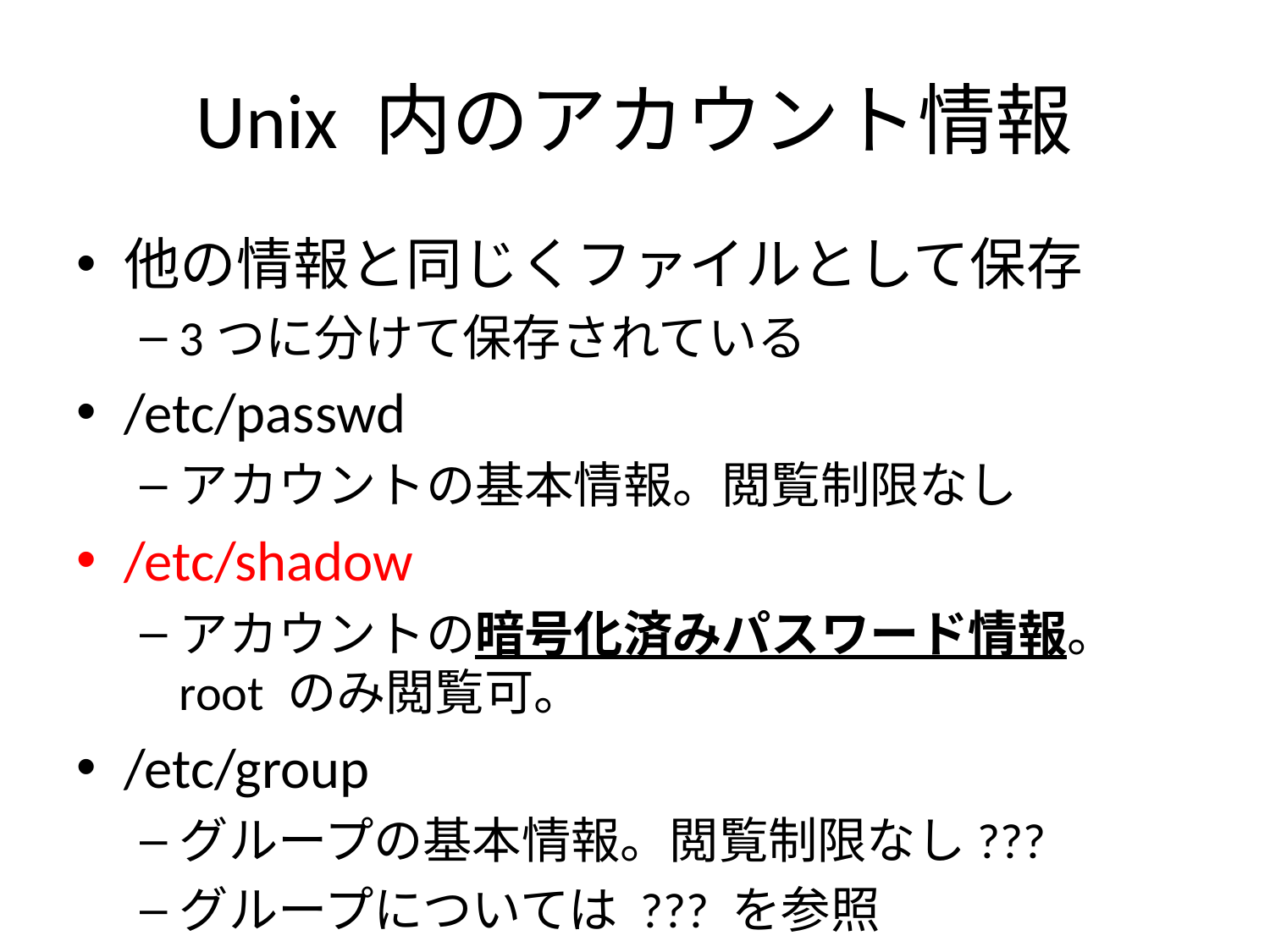

# Unix 内のアカウント情報
他の情報と同じくファイルとして保存
3つに分けて保存されている
/etc/passwd
アカウントの基本情報。閲覧制限なし
/etc/shadow
アカウントの暗号化済みパスワード情報。 root のみ閲覧可。
/etc/group
グループの基本情報。閲覧制限なし???
グループについては ??? を参照